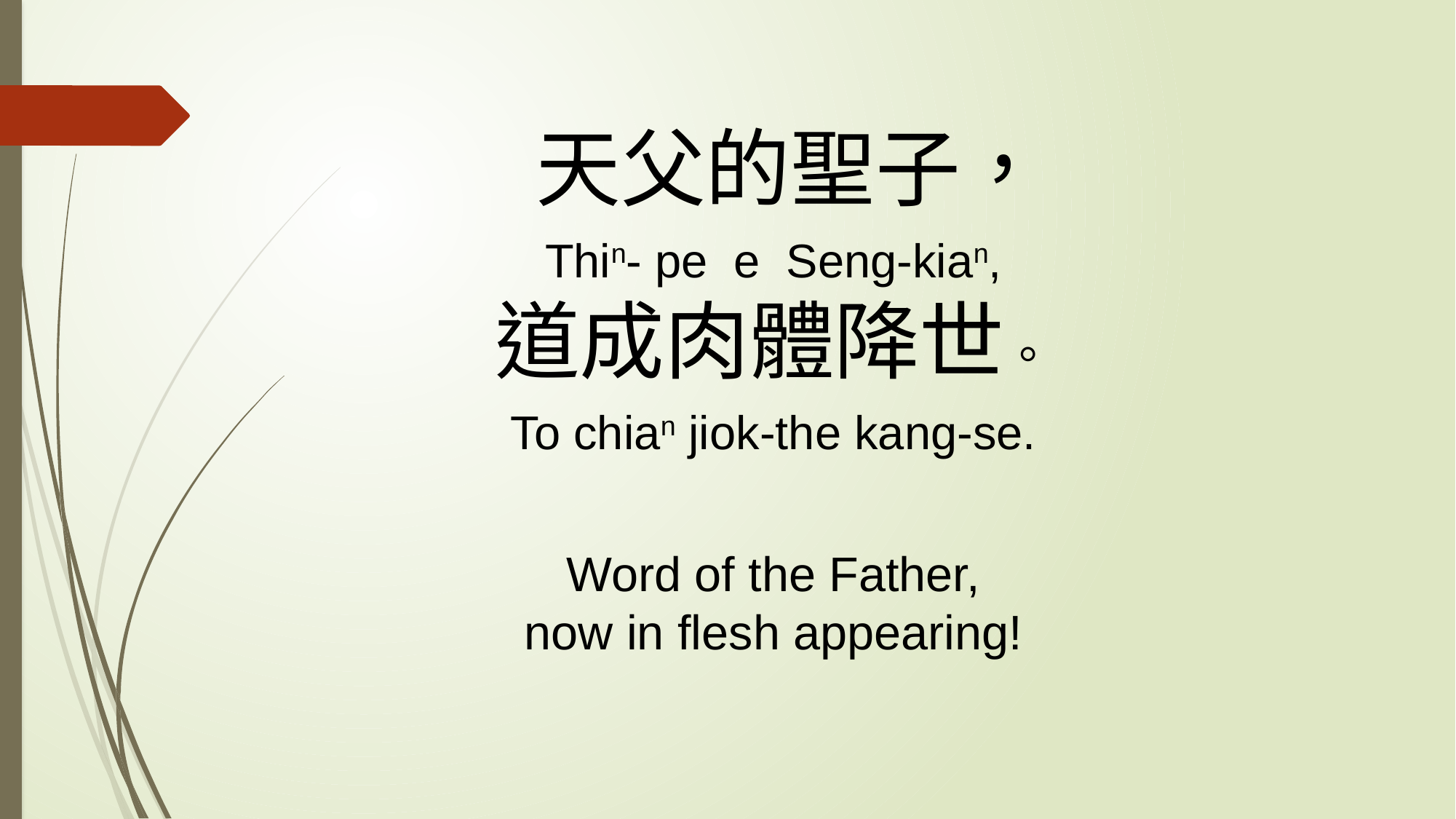

天父的聖子，
Thin- pe  e  Seng-kian,
道成肉體降世。
To chian jiok-the kang-se.

Word of the Father,
now in flesh appearing!